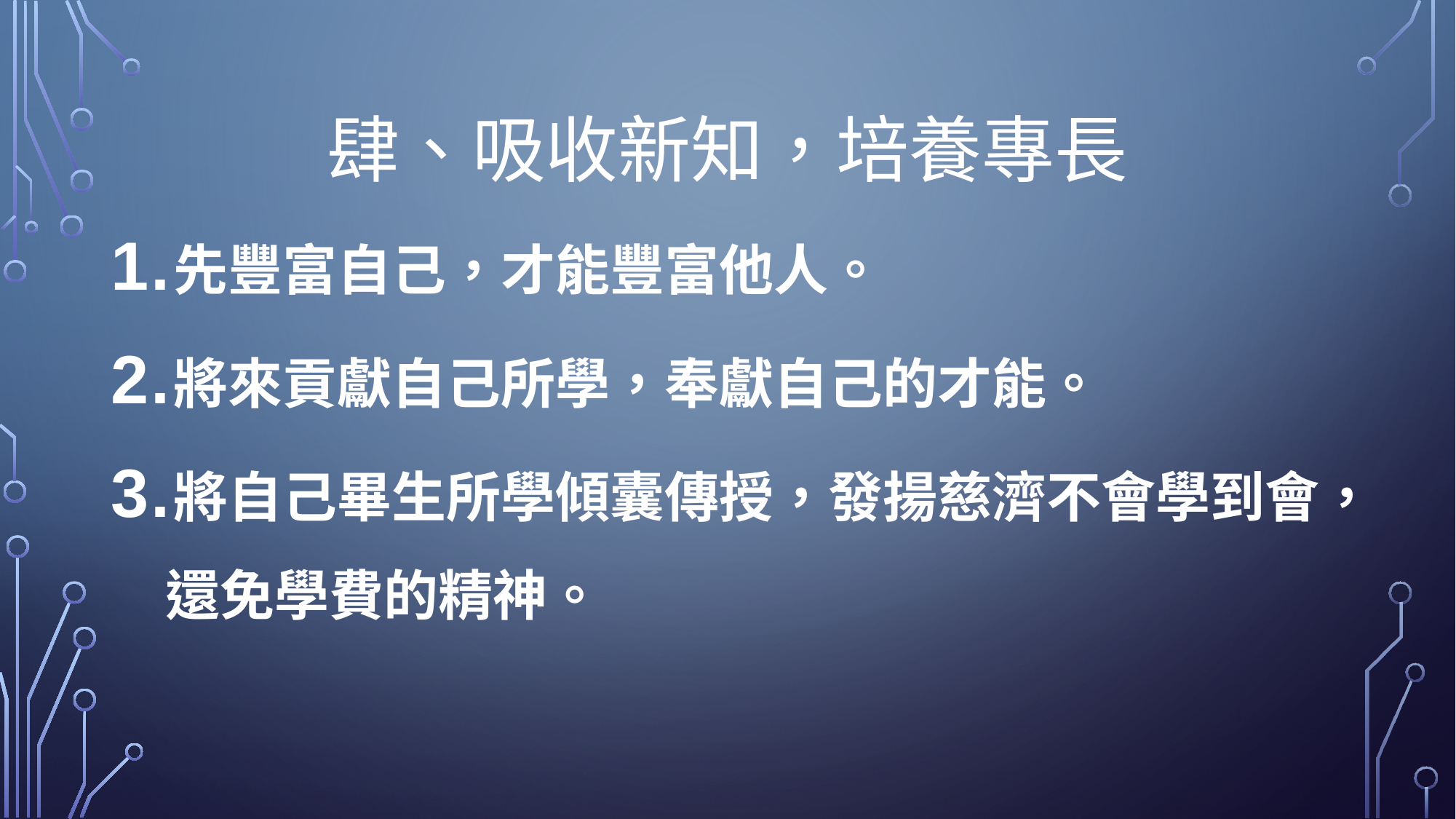

# 肆、吸收新知，培養專長
先豐富自己，才能豐富他人。
將來貢獻自己所學，奉獻自己的才能。
將自己畢生所學傾囊傳授，發揚慈濟不會學到會，還免學費的精神。